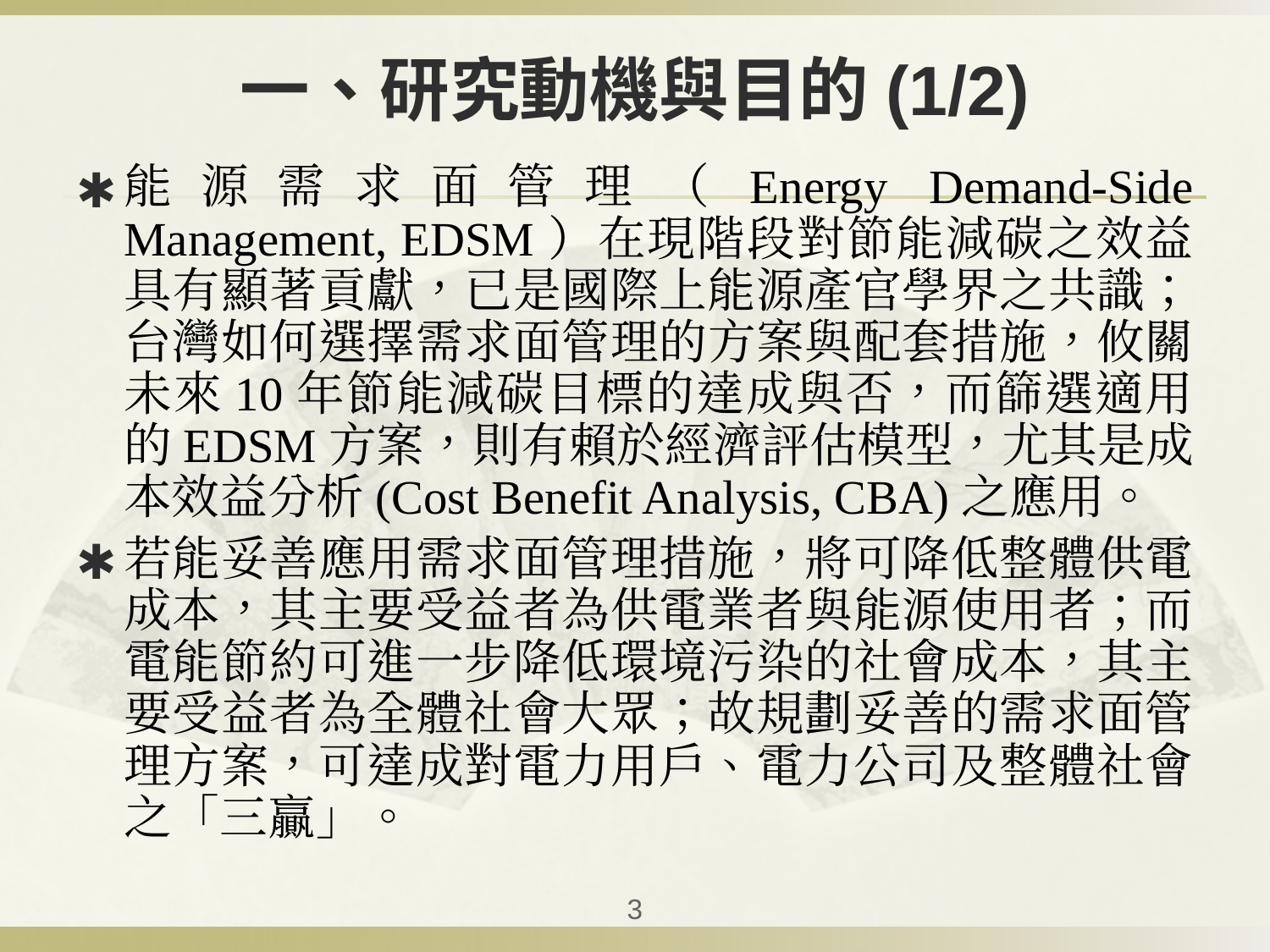

# 一、研究動機與目的(1/2)
能源需求面管理（Energy Demand-Side Management, EDSM）在現階段對節能減碳之效益具有顯著貢獻，已是國際上能源產官學界之共識；台灣如何選擇需求面管理的方案與配套措施，攸關未來10年節能減碳目標的達成與否，而篩選適用的EDSM方案，則有賴於經濟評估模型，尤其是成本效益分析(Cost Benefit Analysis, CBA)之應用。
若能妥善應用需求面管理措施，將可降低整體供電成本，其主要受益者為供電業者與能源使用者；而電能節約可進一步降低環境污染的社會成本，其主要受益者為全體社會大眾；故規劃妥善的需求面管理方案，可達成對電力用戶、電力公司及整體社會之「三贏」。
3